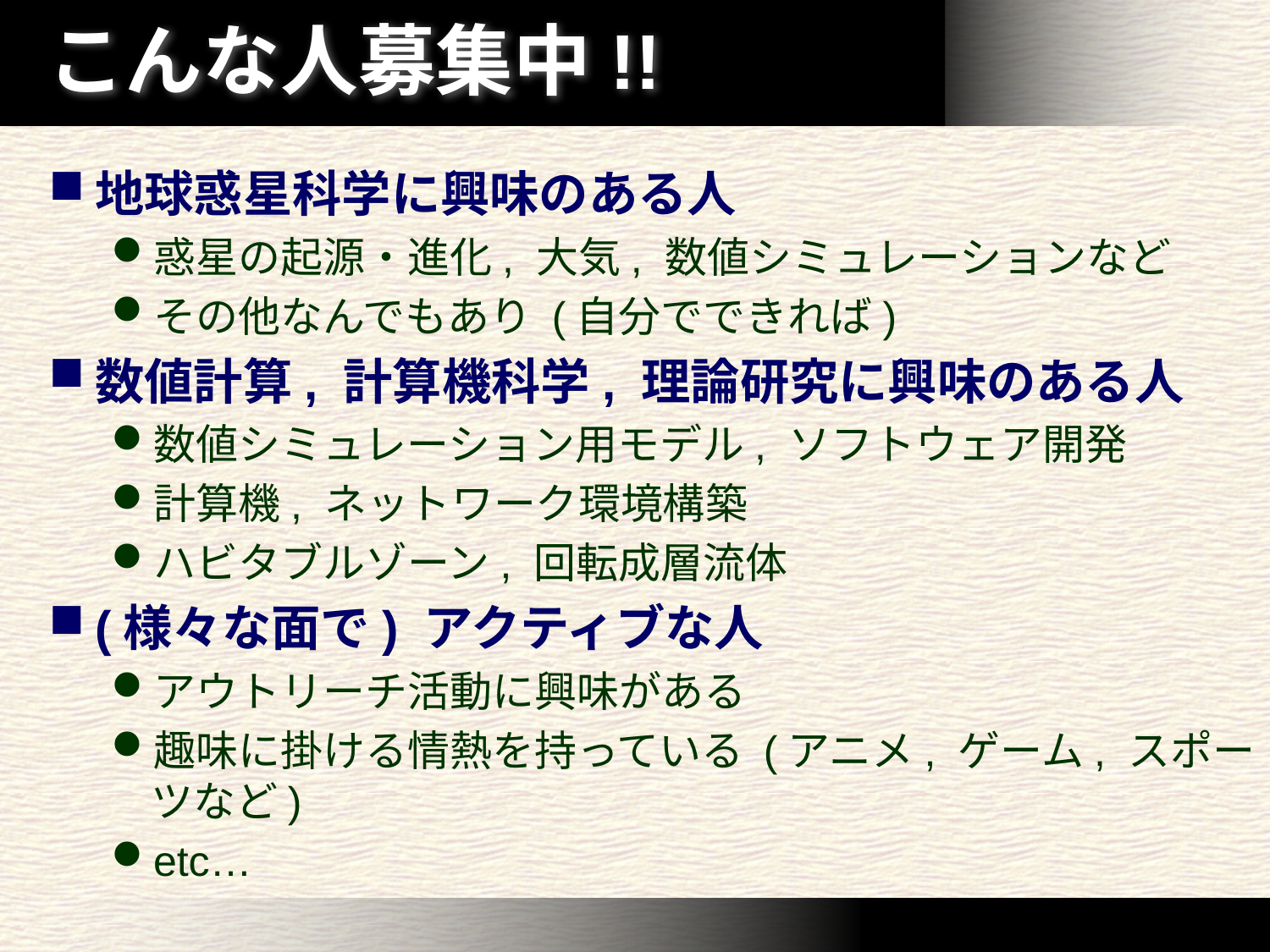

# こんな人募集中!!
地球惑星科学に興味のある人
惑星の起源・進化, 大気, 数値シミュレーションなど
その他なんでもあり (自分でできれば)
数値計算, 計算機科学, 理論研究に興味のある人
数値シミュレーション用モデル, ソフトウェア開発
計算機, ネットワーク環境構築
ハビタブルゾーン, 回転成層流体
(様々な面で) アクティブな人
アウトリーチ活動に興味がある
趣味に掛ける情熱を持っている (アニメ, ゲーム, スポーツなど)
etc…